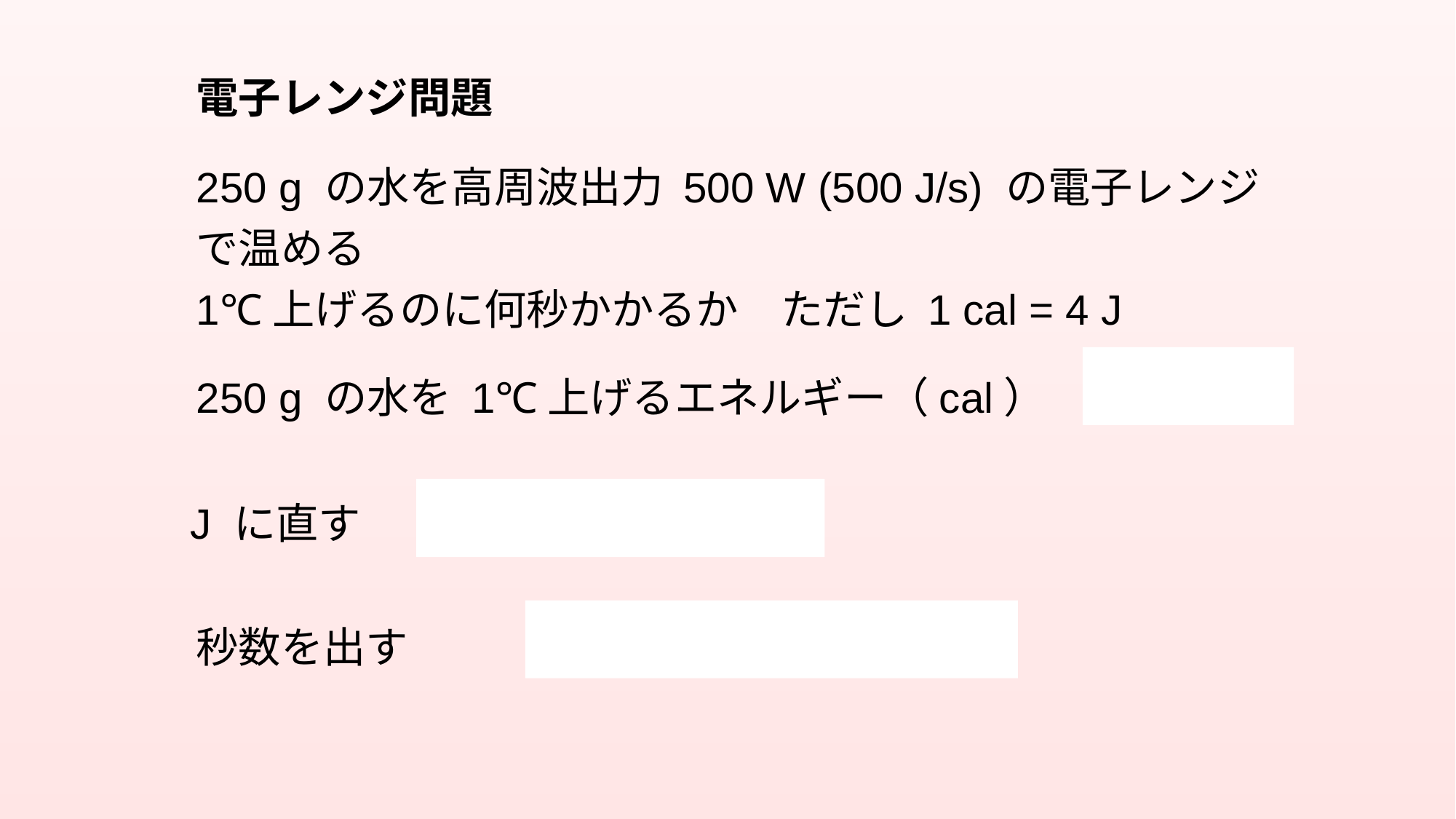

電子レンジ問題
250 g の水を高周波出力 500 W (500 J/s) の電子レンジで温める
1℃上げるのに何秒かかるか　ただし 1 cal = 4 J

250 cal
250 g の水を 1℃上げるエネルギー（cal）

J に直す
250 × 4 = 1000 J

秒数を出す
1000 J ÷ 500 J/s = 2 s